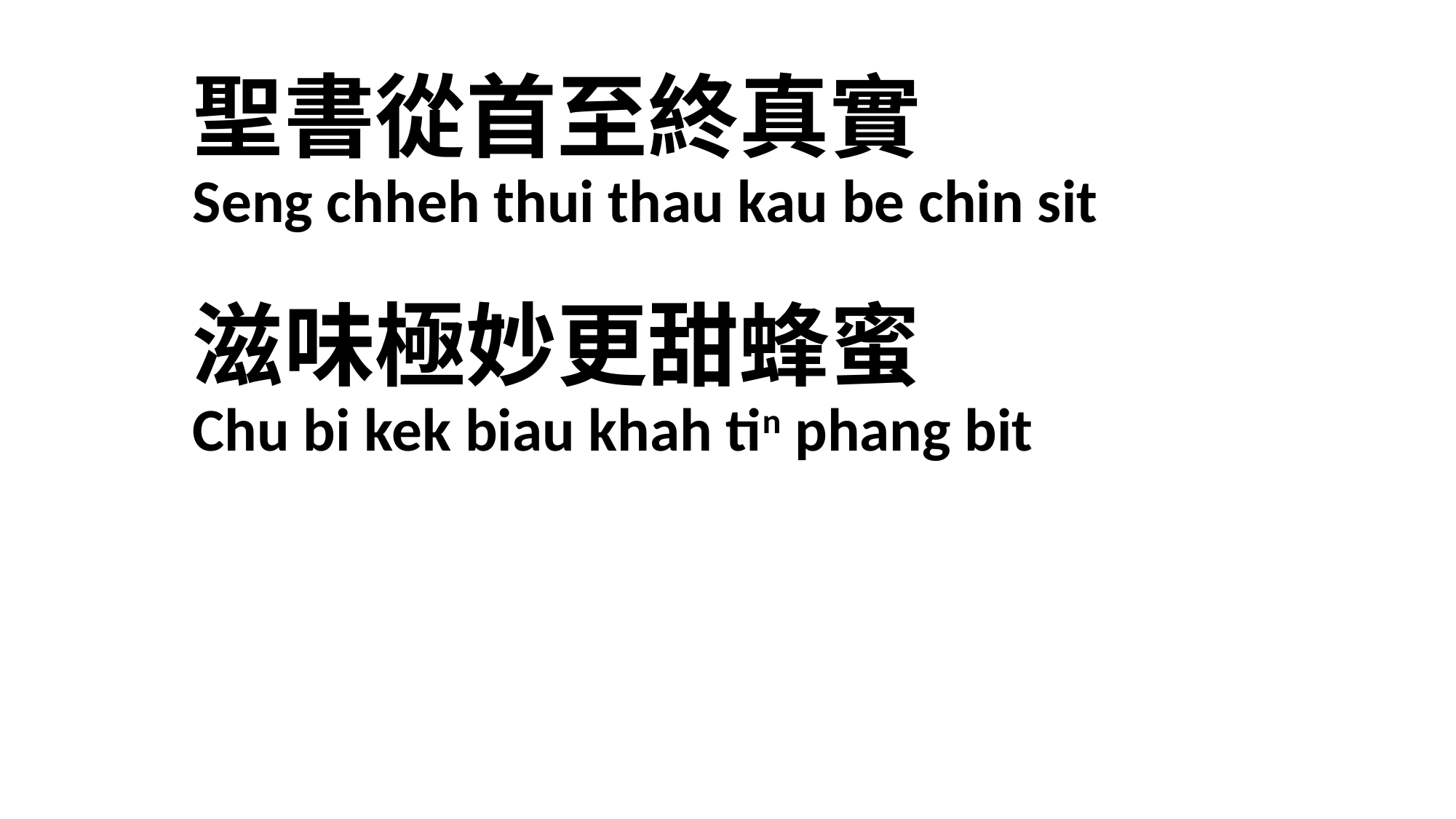

# 聖書從首至終真實 Seng chheh thui thau kau be chin sit 滋味極妙更甜蜂蜜 Chu bi kek biau khah tin phang bit